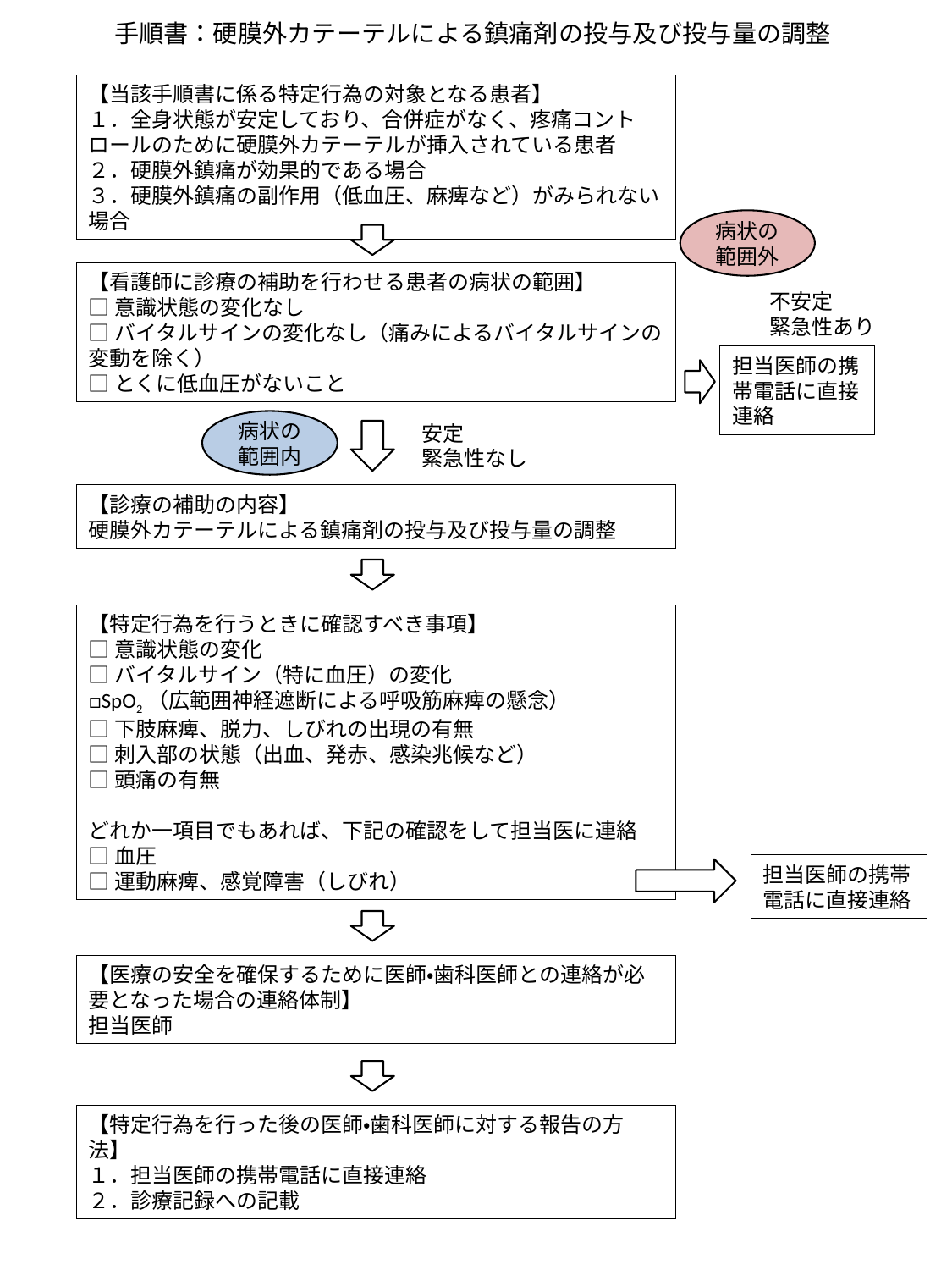

手順書：硬膜外カテーテルによる鎮痛剤の投与及び投与量の調整
【当該手順書に係る特定行為の対象となる患者】
１．全身状態が安定しており、合併症がなく、疼痛コントロールのために硬膜外カテーテルが挿入されている患者
２．硬膜外鎮痛が効果的である場合
３．硬膜外鎮痛の副作用（低血圧、麻痺など）がみられない場合
病状の
範囲外

【看護師に診療の補助を行わせる患者の病状の範囲】
□意識状態の変化なし
□バイタルサインの変化なし（痛みによるバイタルサインの変動を除く）
□とくに低血圧がないこと
不安定
緊急性あり
担当医師の携帯電話に直接連絡

病状の
範囲内
安定
緊急性なし

【診療の補助の内容】
硬膜外カテーテルによる鎮痛剤の投与及び投与量の調整

【特定行為を行うときに確認すべき事項】
□意識状態の変化
□バイタルサイン（特に血圧）の変化
□SpO2（広範囲神経遮断による呼吸筋麻痺の懸念）
□下肢麻痺、脱力、しびれの出現の有無
□刺入部の状態（出血、発赤、感染兆候など）
□頭痛の有無

どれか一項目でもあれば、下記の確認をして担当医に連絡
□血圧
□運動麻痺、感覚障害（しびれ）
担当医師の携帯電話に直接連絡

【医療の安全を確保するために医師・歯科医師との連絡が必要となった場合の連絡体制】
担当医師

【特定行為を行った後の医師・歯科医師に対する報告の方法】
１．担当医師の携帯電話に直接連絡
２．診療記録への記載